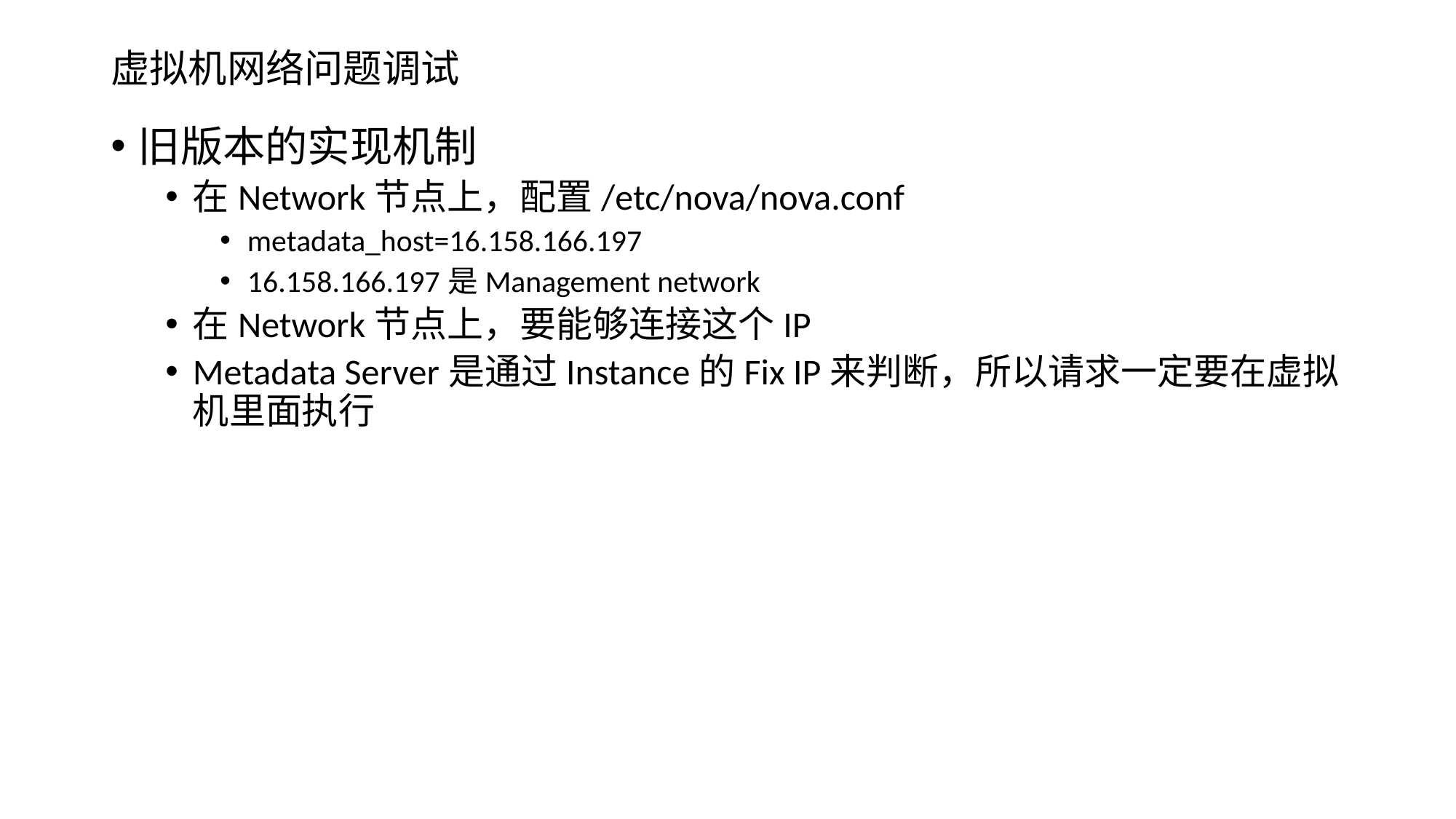

# 虚拟机网络问题调试
旧版本的实现机制
在Network节点上，配置/etc/nova/nova.conf
metadata_host=16.158.166.197
16.158.166.197是Management network
在Network节点上，要能够连接这个IP
Metadata Server是通过Instance的Fix IP来判断，所以请求一定要在虚拟机里面执行